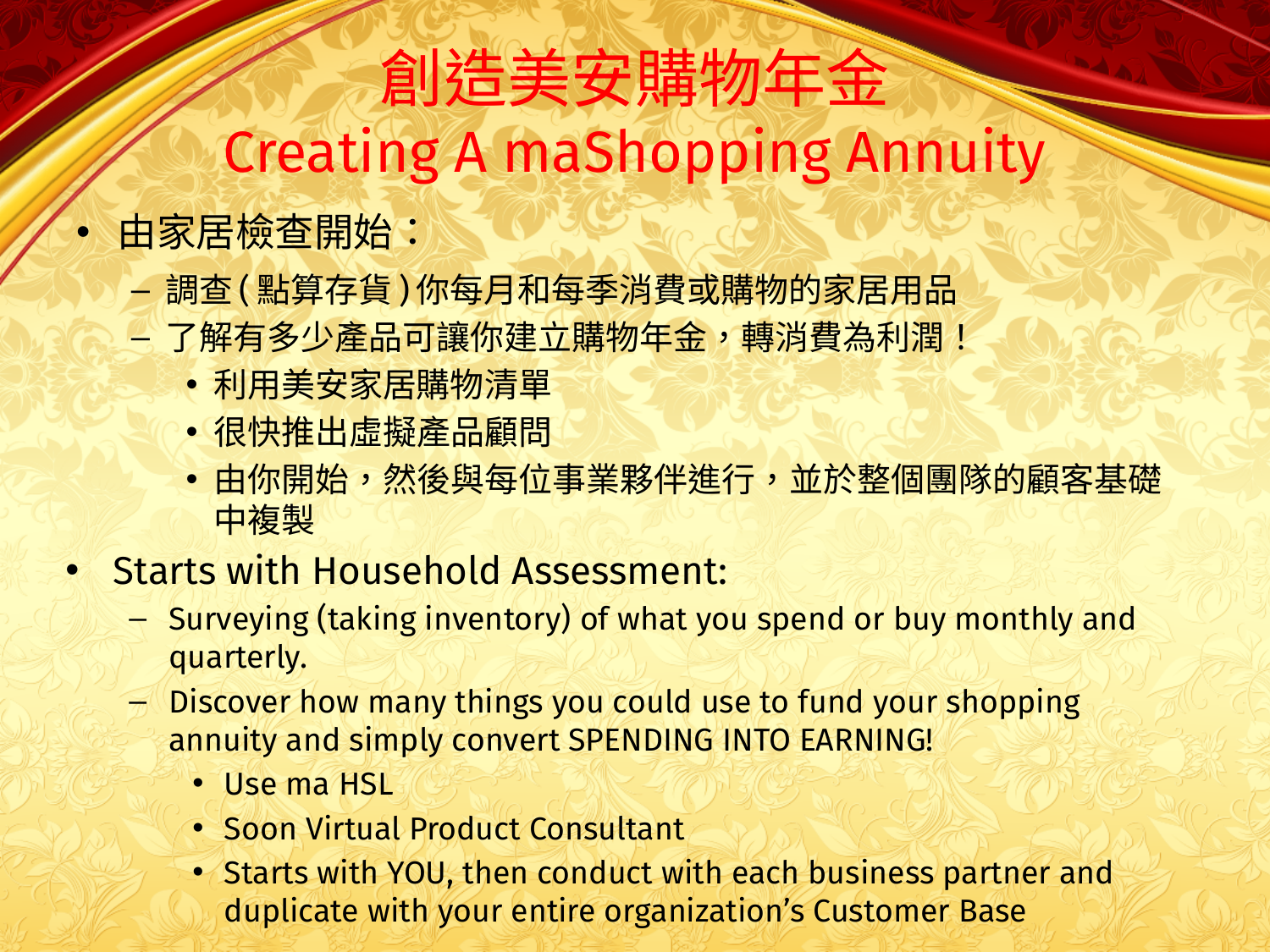

# 創造美安購物年金 Creating A maShopping Annuity
由家居檢查開始：

調查(點算存貨)你每月和每季消費或購物的家居用品
了解有多少產品可讓你建立購物年金，轉消費為利潤！
利用美安家居購物清單
很快推出虛擬產品顧問
由你開始，然後與每位事業夥伴進行，並於整個團隊的顧客基礎中複製

Starts with Household Assessment:
Surveying (taking inventory) of what you spend or buy monthly and quarterly.
Discover how many things you could use to fund your shopping annuity and simply convert SPENDING INTO EARNING!
Use ma HSL
Soon Virtual Product Consultant
Starts with YOU, then conduct with each business partner and duplicate with your entire organization’s Customer Base